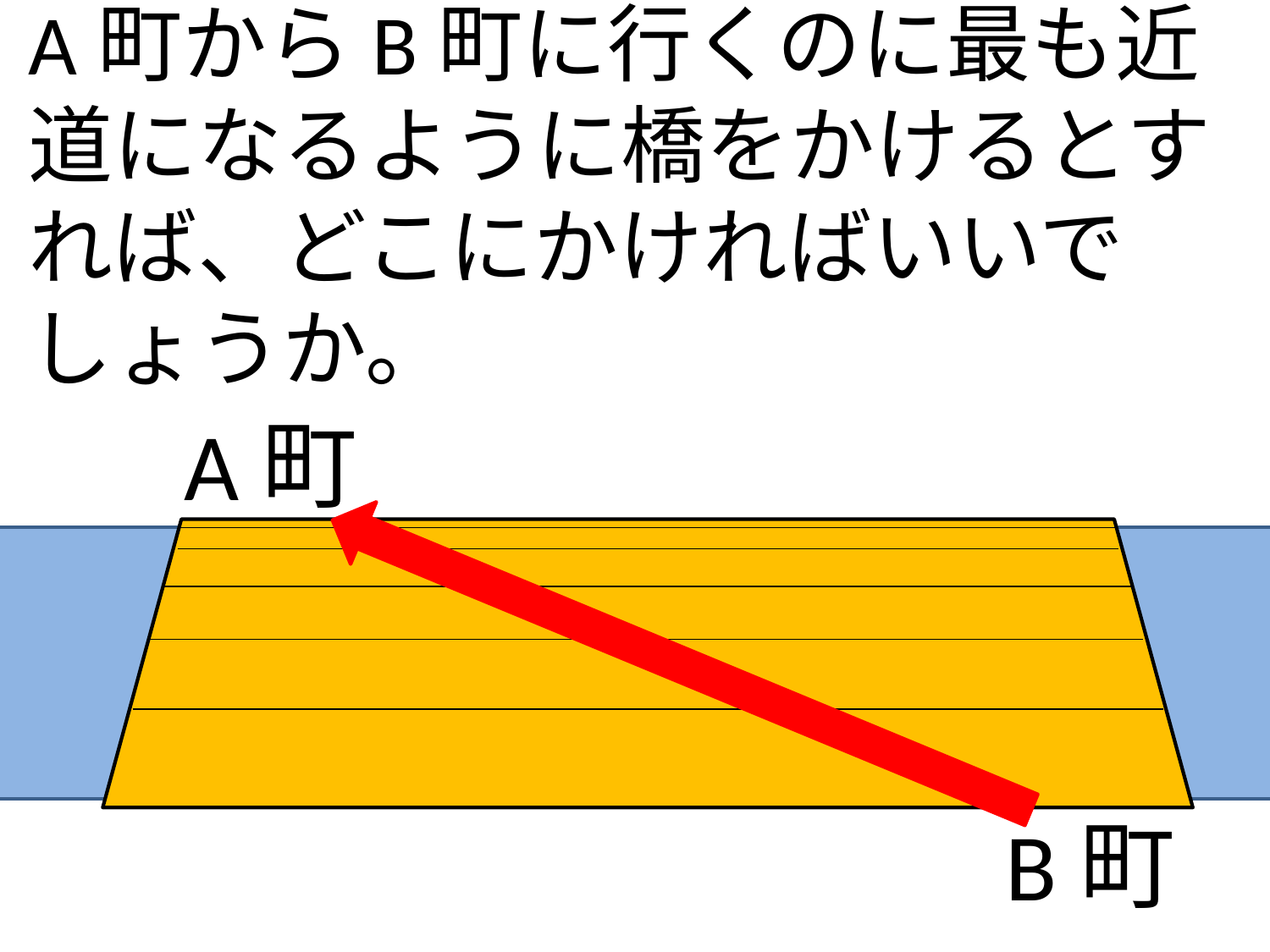

# A町からB町に行くのに最も近道になるように橋をかけるとすれば、どこにかければいいでしょうか。

A町

川
B町